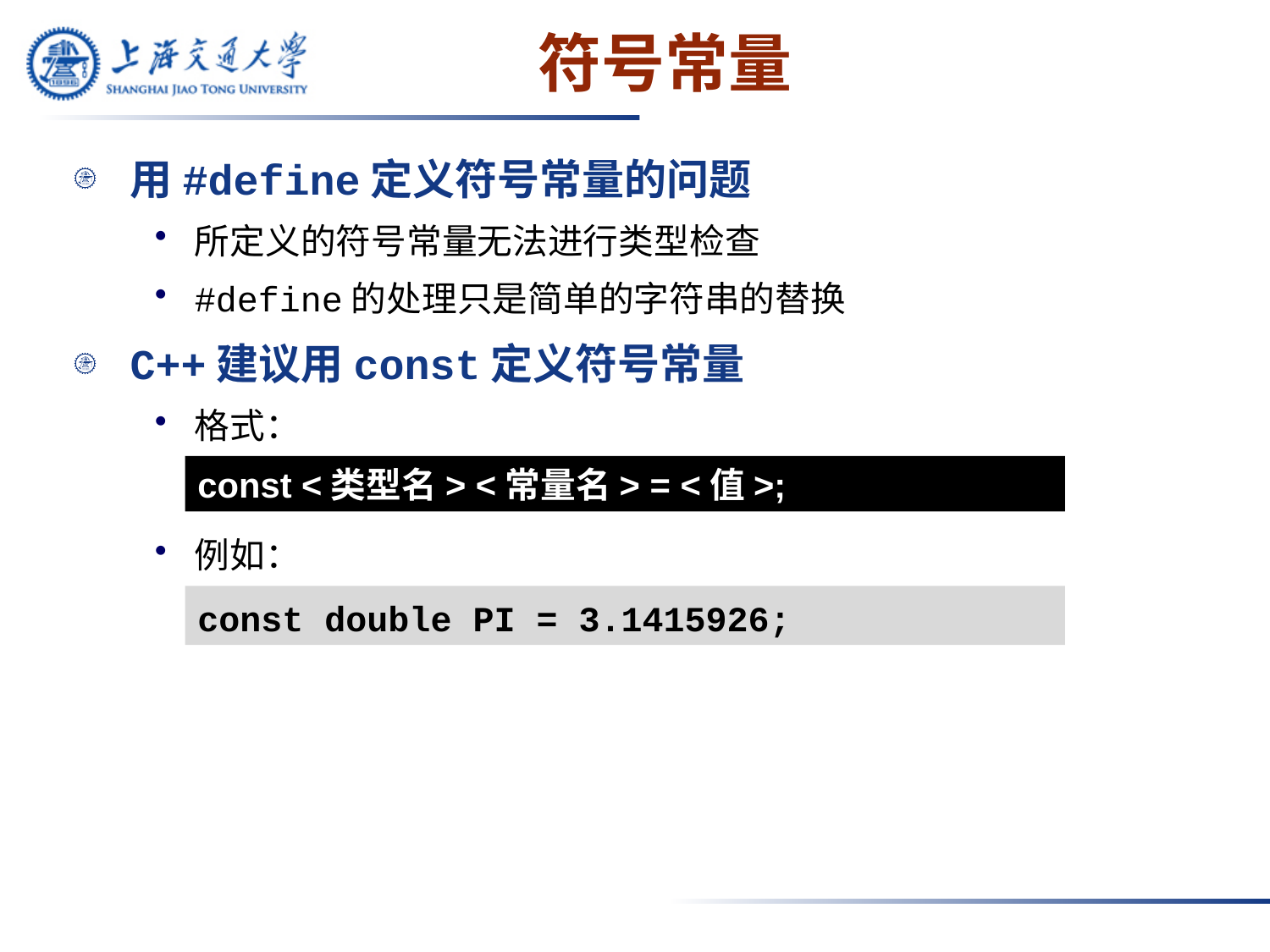

# 符号常量
用#define定义符号常量的问题
所定义的符号常量无法进行类型检查
#define的处理只是简单的字符串的替换
C++建议用const定义符号常量
格式：

例如：
const <类型名> <常量名> = <值>;
const double PI = 3.1415926;